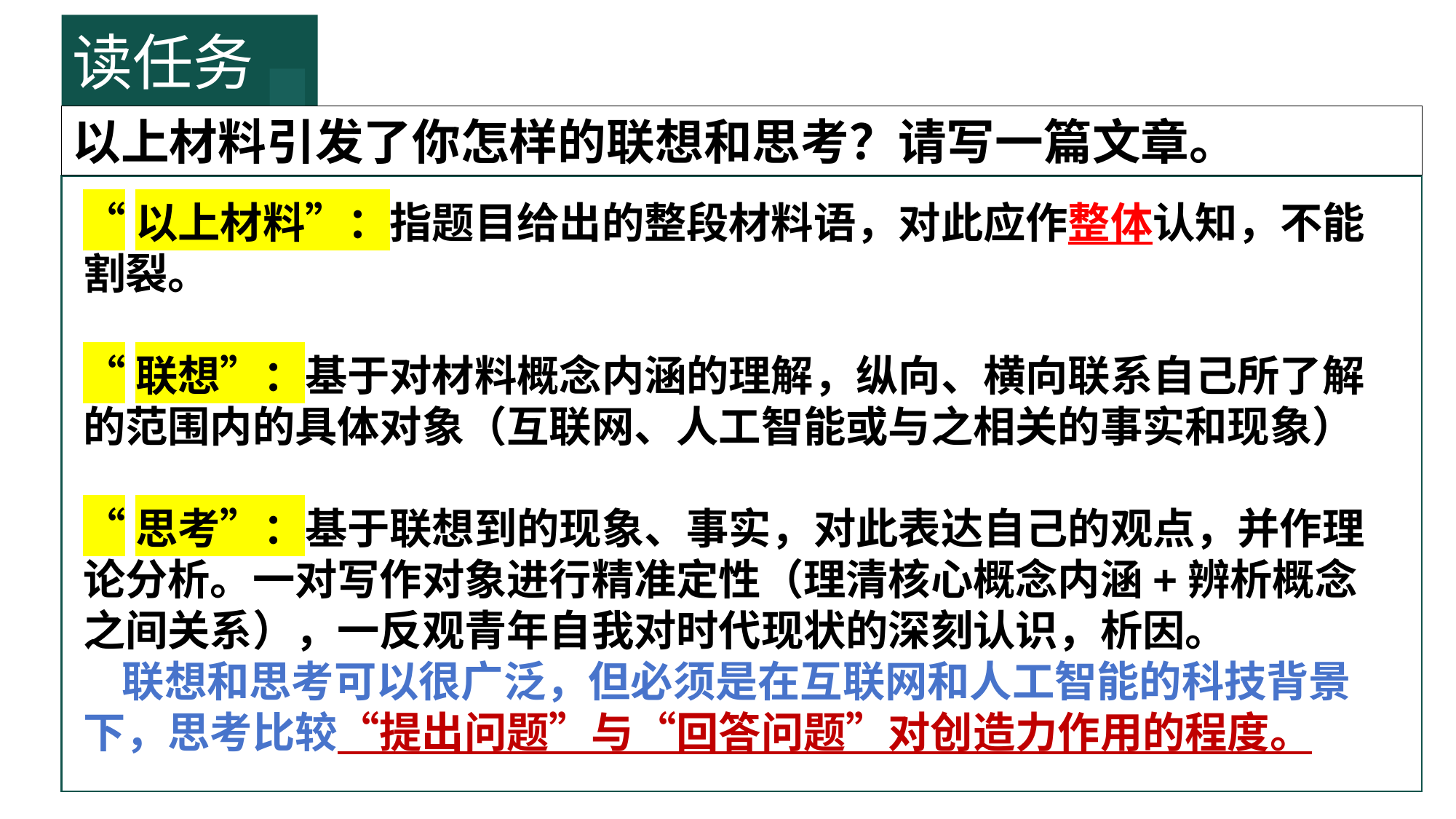

读任务

以上材料引发了你怎样的联想和思考？请写一篇文章。

“以上材料”：指题目给出的整段材料语，对此应作整体认知，不能割裂。

“联想”：基于对材料概念内涵的理解，纵向、横向联系自己所了解的范围内的具体对象（互联网、人工智能或与之相关的事实和现象）

“思考”：基于联想到的现象、事实，对此表达自己的观点，并作理论分析。一对写作对象进行精准定性（理清核心概念内涵+辨析概念之间关系），一反观青年自我对时代现状的深刻认识，析因。
   联想和思考可以很广泛，但必须是在互联网和人工智能的科技背景下，思考比较“提出问题”与“回答问题”对创造力作用的程度。